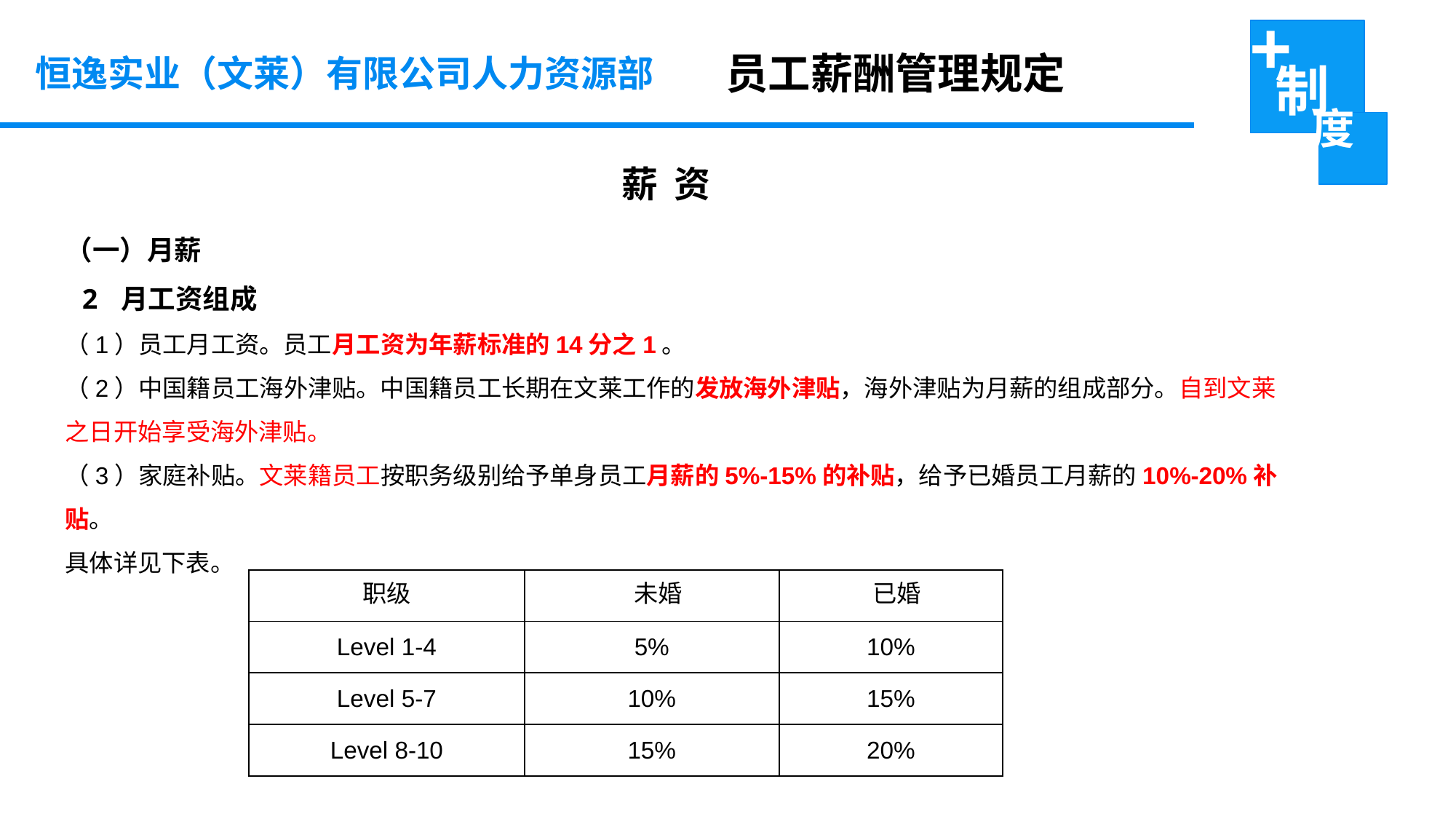

员工薪酬管理规定
恒逸实业（文莱）有限公司人力资源部
 薪  资
（一）月薪
 2 月工资组成
（1）员工月工资。员工月工资为年薪标准的14分之1。
（2）中国籍员工海外津贴。中国籍员工长期在文莱工作的发放海外津贴，海外津贴为月薪的组成部分。自到文莱之日开始享受海外津贴。
（3）家庭补贴。文莱籍员工按职务级别给予单身员工月薪的5%-15%的补贴，给予已婚员工月薪的10%-20%补贴。
具体详见下表。

| 职级 | 未婚 | 已婚 |
| --- | --- | --- |
| Level 1-4 | 5% | 10% |
| Level 5-7 | 10% | 15% |
| Level 8-10 | 15% | 20% |